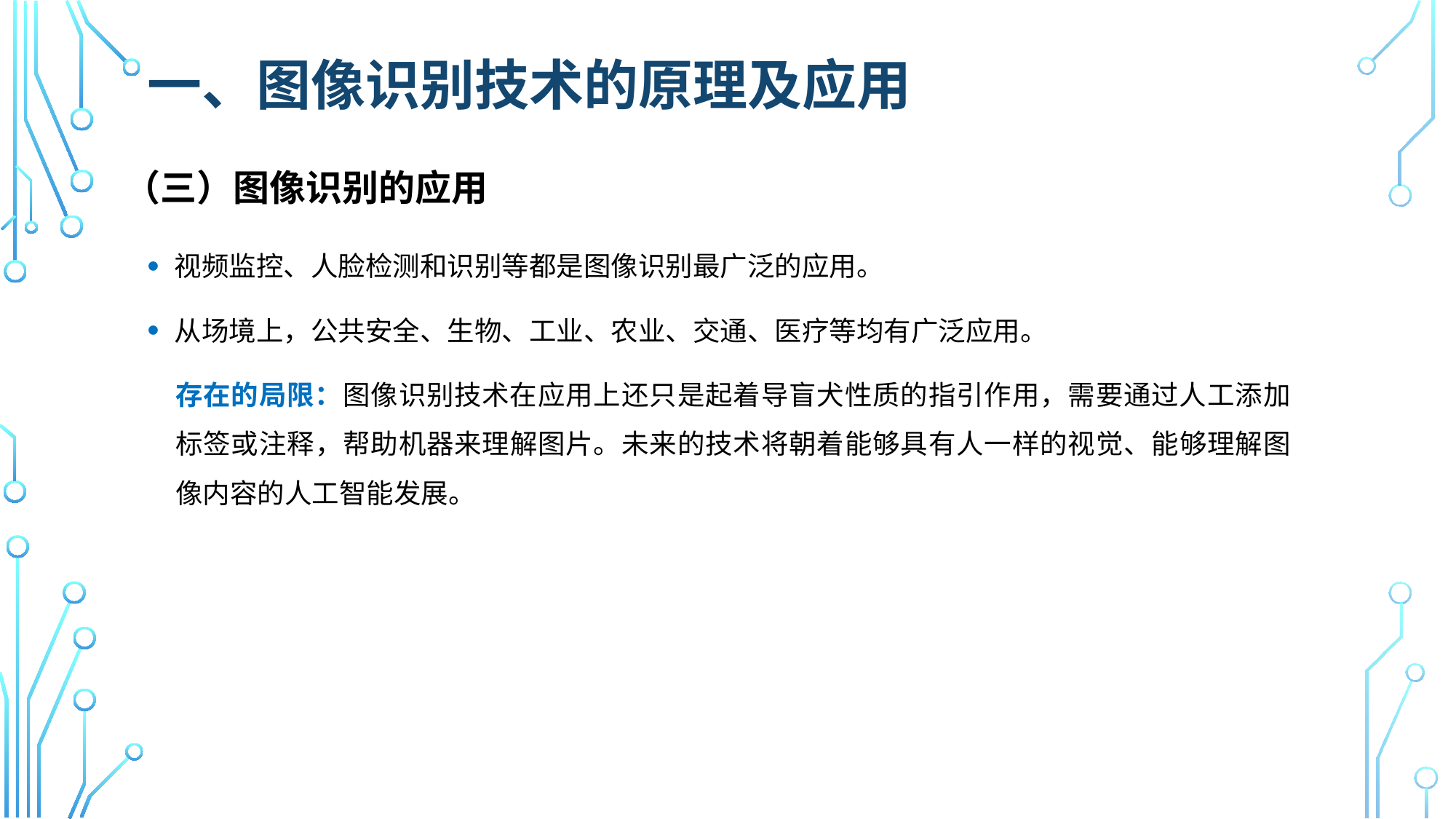

# 一、图像识别技术的原理及应用
（三）图像识别的应用
视频监控、人脸检测和识别等都是图像识别最广泛的应用。
从场境上，公共安全、生物、工业、农业、交通、医疗等均有广泛应用。
存在的局限：图像识别技术在应用上还只是起着导盲犬性质的指引作用，需要通过人工添加标签或注释，帮助机器来理解图片。未来的技术将朝着能够具有人一样的视觉、能够理解图像内容的人工智能发展。